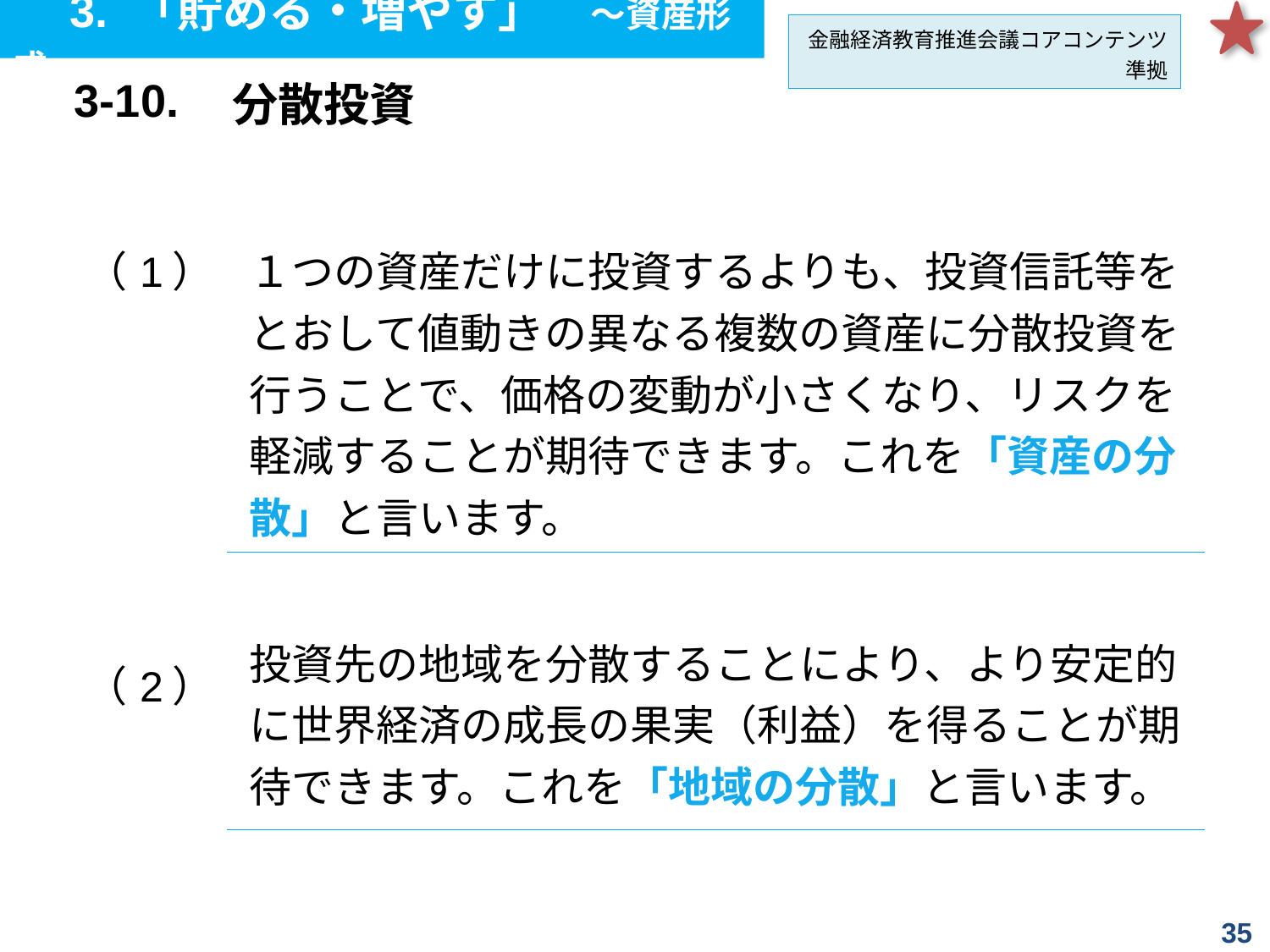

3. 「貯める・増やす」　～資産形成

金融経済教育推進会議コアコンテンツ準拠
| 3-10. | 分散投資 |
| --- | --- |
| （1） | １つの資産だけに投資するよりも、投資信託等をとおして値動きの異なる複数の資産に分散投資を行うことで、価格の変動が小さくなり、リスクを軽減することが期待できます。これを「資産の分散」と言います。 |
| --- | --- |
| （2） | 投資先の地域を分散することにより、より安定的に世界経済の成長の果実（利益）を得ることが期待できます。これを「地域の分散」と言います。 |
|  |  |